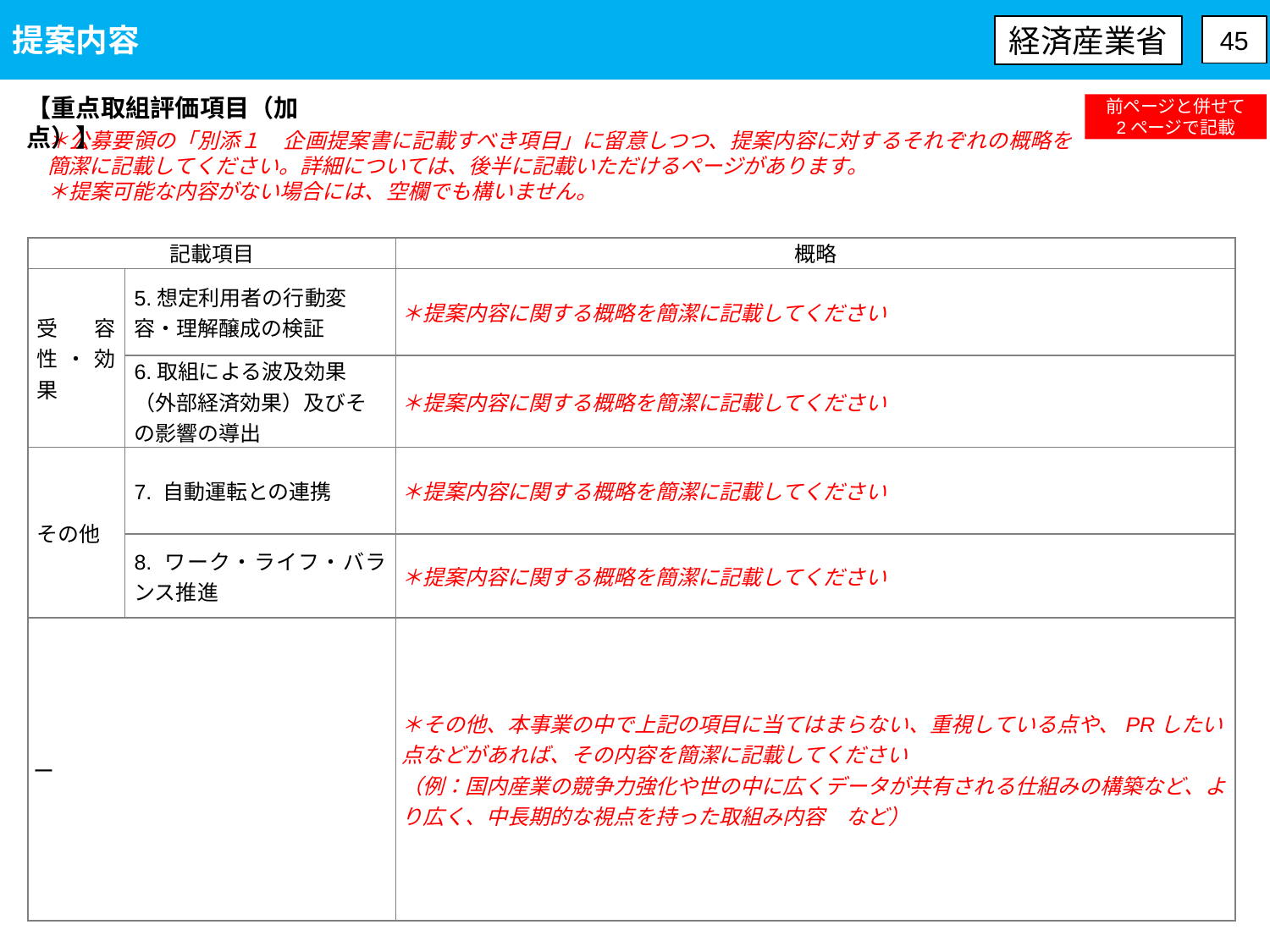

提案内容
経済産業省
45
【重点取組評価項目（加点）】
前ページと併せて
2ページで記載
＊公募要領の「別添１　企画提案書に記載すべき項目」に留意しつつ、提案内容に対するそれぞれの概略を簡潔に記載してください。詳細については、後半に記載いただけるページがあります。
＊提案可能な内容がない場合には、空欄でも構いません。
| 記載項目 | 記載項目 | 概略 |
| --- | --- | --- |
| 受容性・効果 | 5.想定利用者の行動変容・理解醸成の検証 | ＊提案内容に関する概略を簡潔に記載してください |
|  | 6.取組による波及効果（外部経済効果）及びその影響の導出 | ＊提案内容に関する概略を簡潔に記載してください |
| その他 | 7. 自動運転との連携 | ＊提案内容に関する概略を簡潔に記載してください |
|  | 8. ワーク・ライフ・バランス推進 | ＊提案内容に関する概略を簡潔に記載してください |
| ー | ー | ＊その他、本事業の中で上記の項目に当てはまらない、重視している点や、PRしたい点などがあれば、その内容を簡潔に記載してください （例：国内産業の競争力強化や世の中に広くデータが共有される仕組みの構築など、より広く、中長期的な視点を持った取組み内容　など） |